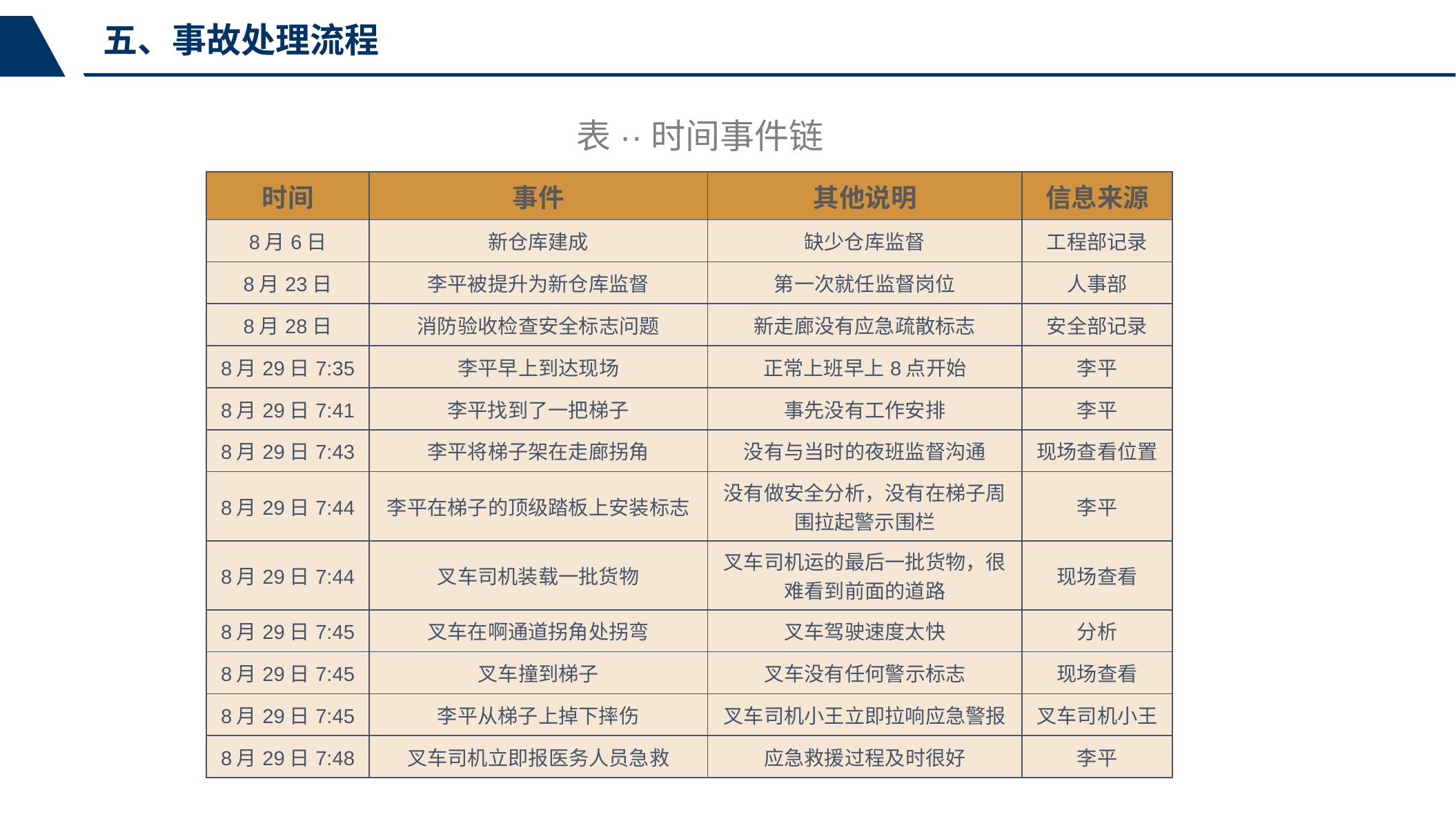

五、事故处理流程

表··时间事件链
| 时间 | 事件 | 其他说明 | 信息来源 |
| --- | --- | --- | --- |
| 8月6日 | 新仓库建成 | 缺少仓库监督 | 工程部记录 |
| 8月23日 | 李平被提升为新仓库监督 | 第一次就任监督岗位 | 人事部 |
| 8月28日 | 消防验收检查安全标志问题 | 新走廊没有应急疏散标志 | 安全部记录 |
| 8月29日7:35 | 李平早上到达现场 | 正常上班早上8点开始 | 李平 |
| 8月29日7:41 | 李平找到了一把梯子 | 事先没有工作安排 | 李平 |
| 8月29日7:43 | 李平将梯子架在走廊拐角 | 没有与当时的夜班监督沟通 | 现场查看位置 |
| 8月29日7:44 | 李平在梯子的顶级踏板上安装标志 | 没有做安全分析，没有在梯子周围拉起警示围栏 | 李平 |
| 8月29日7:44 | 叉车司机装载一批货物 | 叉车司机运的最后一批货物，很难看到前面的道路 | 现场查看 |
| 8月29日7:45 | 叉车在啊通道拐角处拐弯 | 叉车驾驶速度太快 | 分析 |
| 8月29日7:45 | 叉车撞到梯子 | 叉车没有任何警示标志 | 现场查看 |
| 8月29日7:45 | 李平从梯子上掉下摔伤 | 叉车司机小王立即拉响应急警报 | 叉车司机小王 |
| 8月29日7:48 | 叉车司机立即报医务人员急救 | 应急救援过程及时很好 | 李平 |